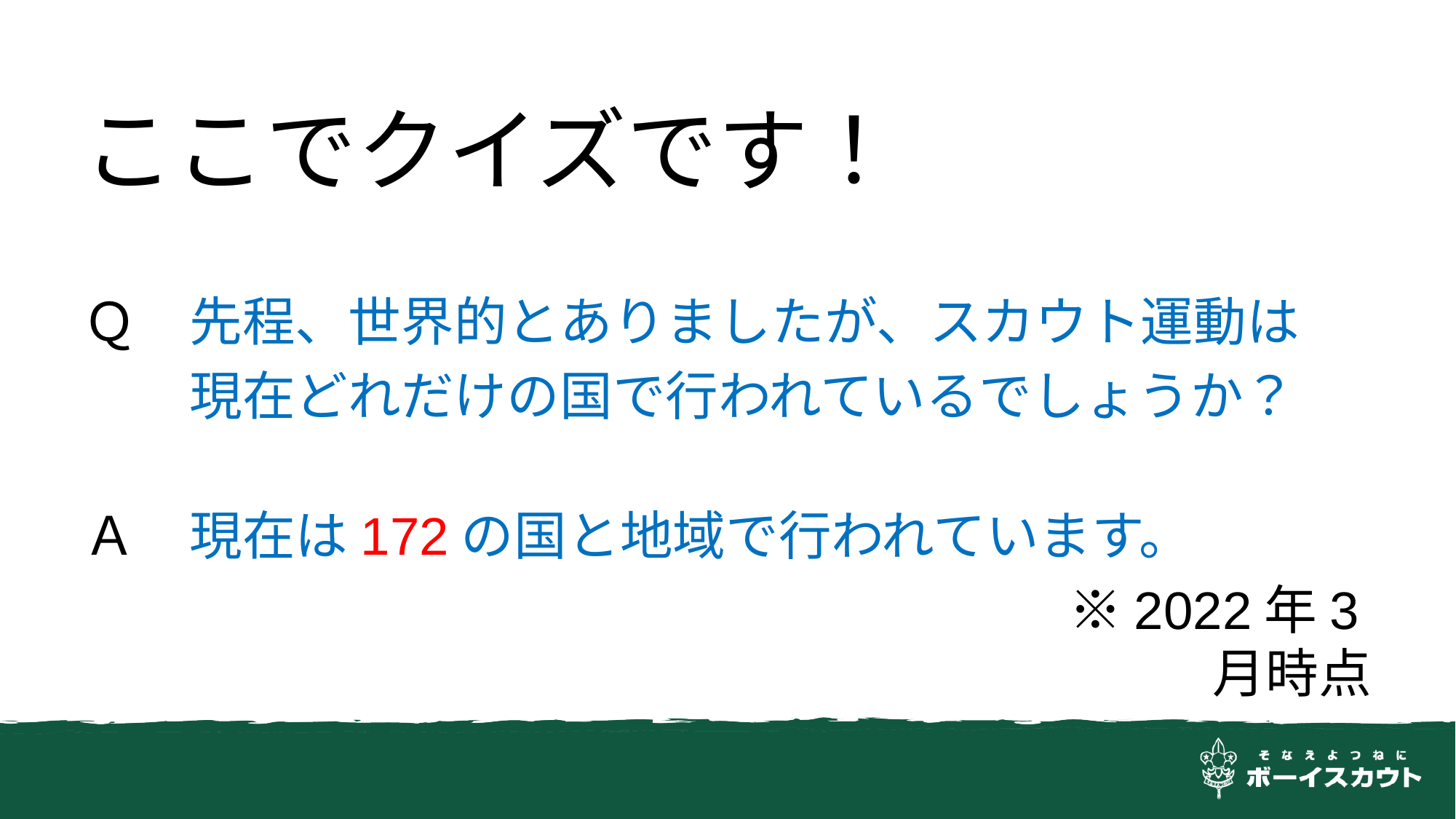

# ここでクイズです！

Ｑ　先程、世界的とありましたが、スカウト運動は
　　現在どれだけの国で行われているでしょうか？

Ａ　現在は172の国と地域で行われています。
　　　　　　　　　　　　　　　　　　※2022年3月時点